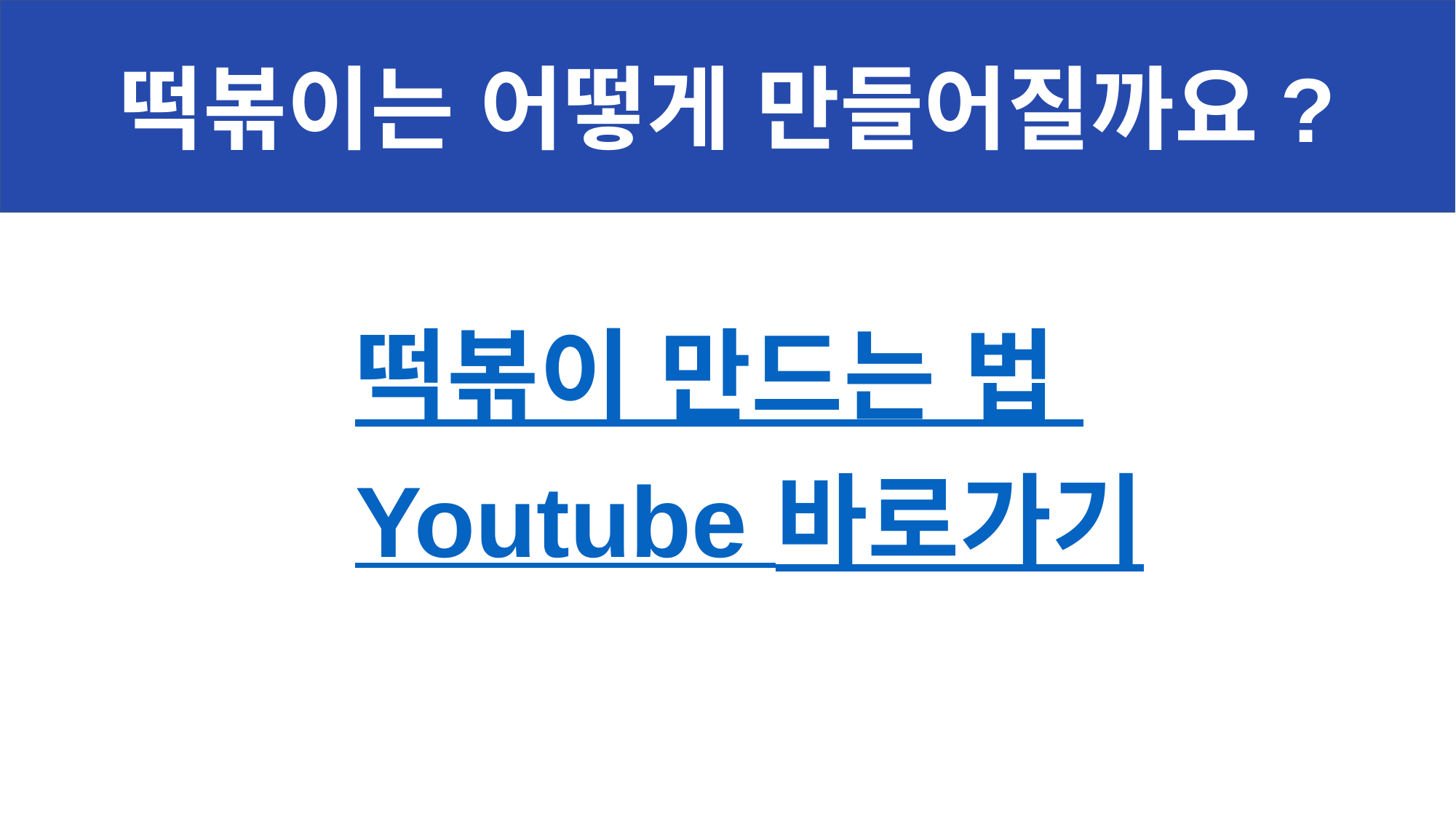

떡볶이는 어떻게 만들어질까요?
떡볶이 만드는 법
Youtube 바로가기